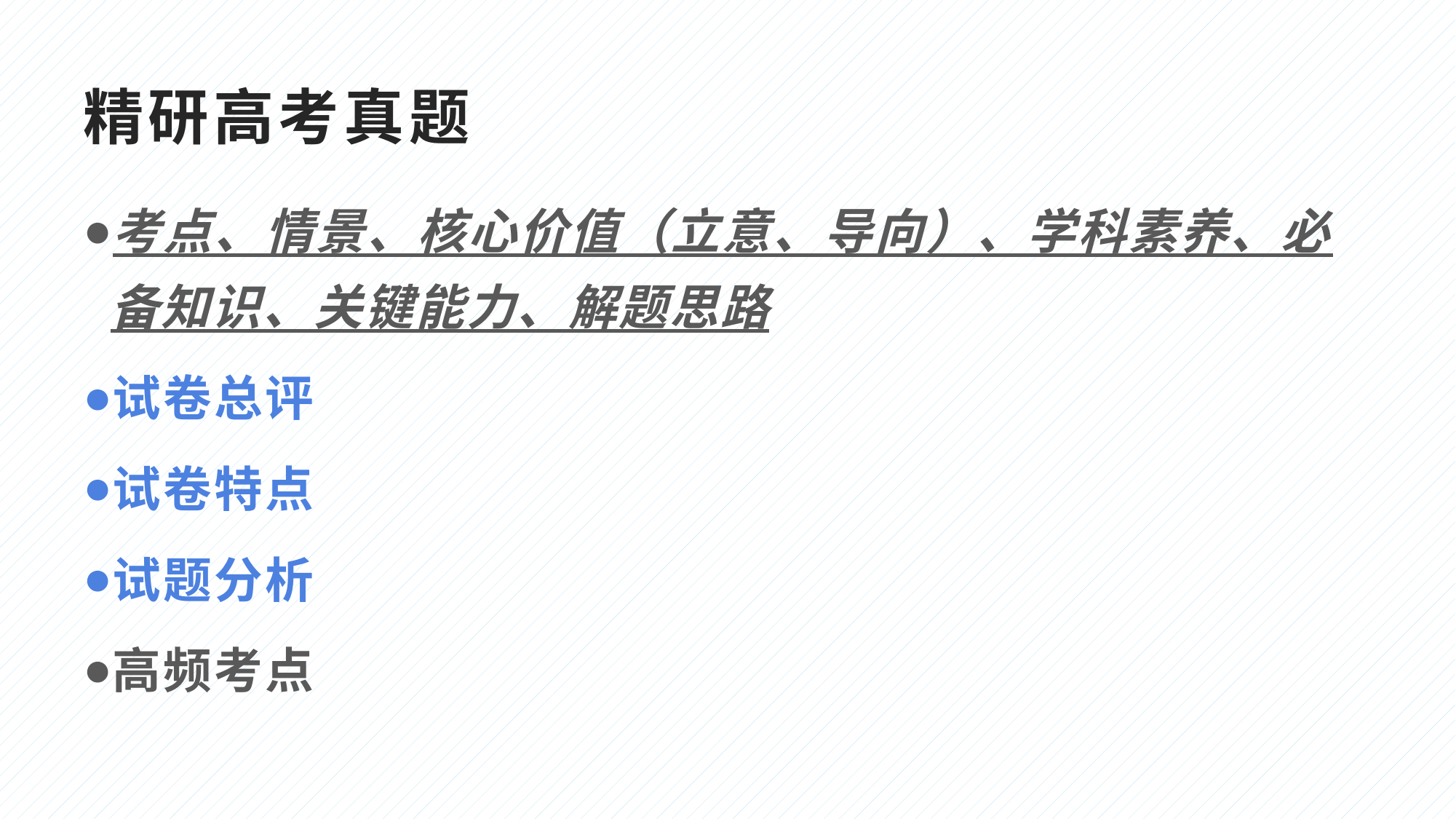

# 精研高考真题
考点、情景、核心价值（立意、导向）、学科素养、必备知识、关键能力、解题思路
试卷总评
试卷特点
试题分析
高频考点